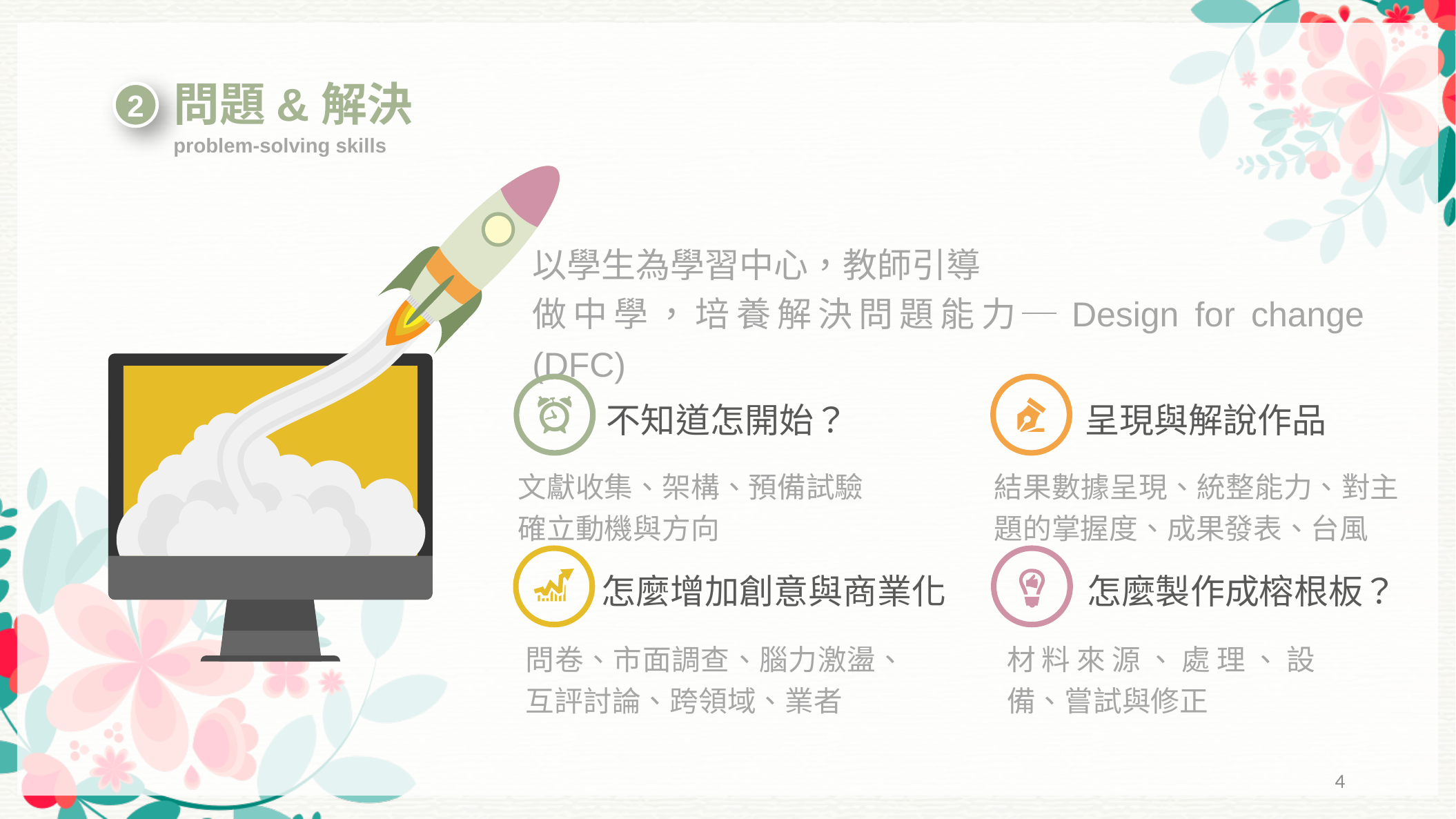

問題&解決
2
problem-solving skills

以學生為學習中心，教師引導
做中學，培養解決問題能力─Design for change (DFC)

不知道怎開始？
呈現與解說作品

文獻收集、架構、預備試驗
確立動機與方向
結果數據呈現、統整能力、對主題的掌握度、成果發表、台風

怎麼增加創意與商業化
怎麼製作成榕根板？

問卷、市面調查、腦力激盪、互評討論、跨領域、業者
材料來源、處理、設備、嘗試與修正
4